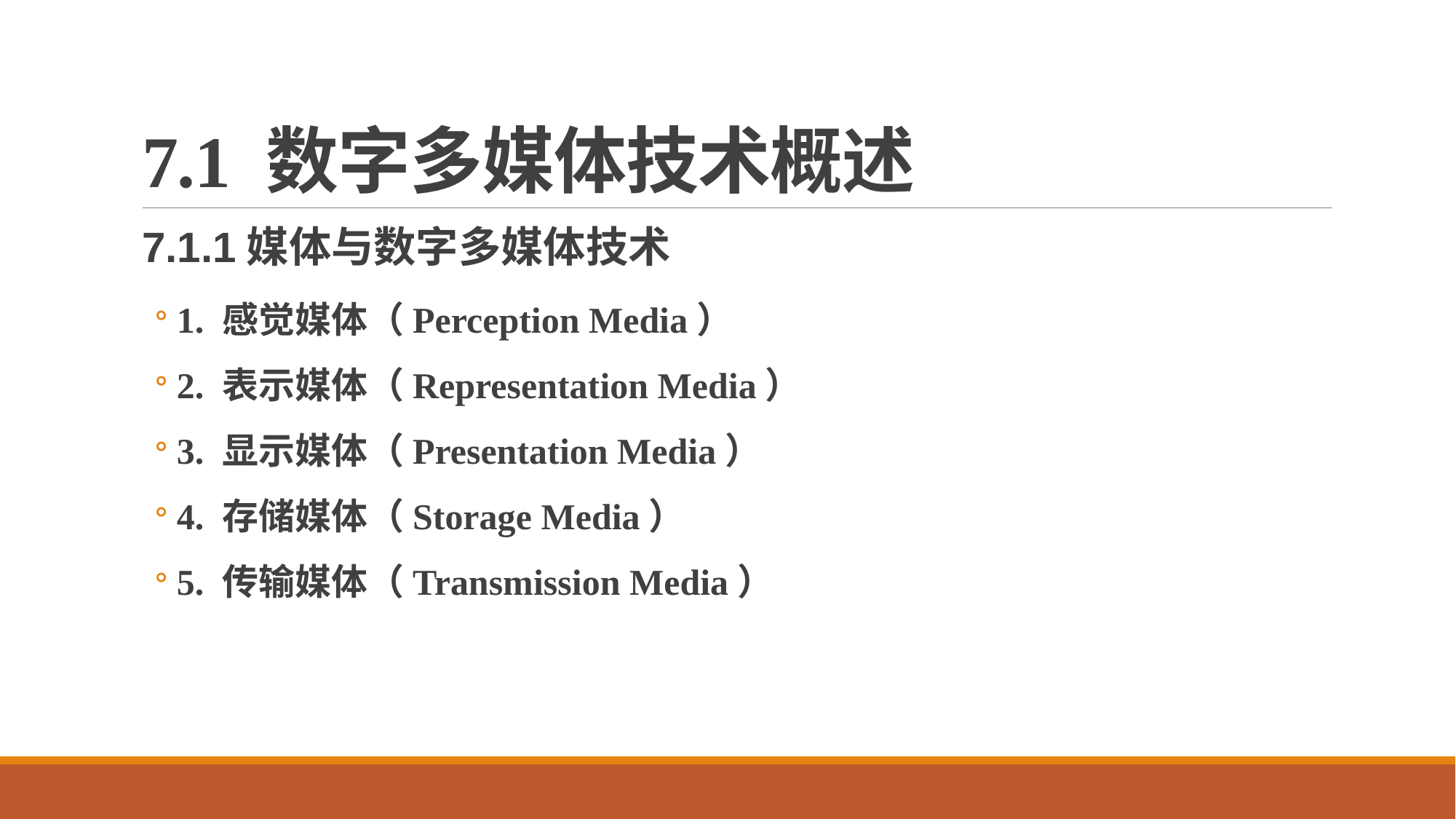

# 7.1 数字多媒体技术概述
7.1.1媒体与数字多媒体技术
1. 感觉媒体（Perception Media）
2. 表示媒体（Representation Media）
3. 显示媒体（Presentation Media）
4. 存储媒体（Storage Media）
5. 传输媒体（Transmission Media）